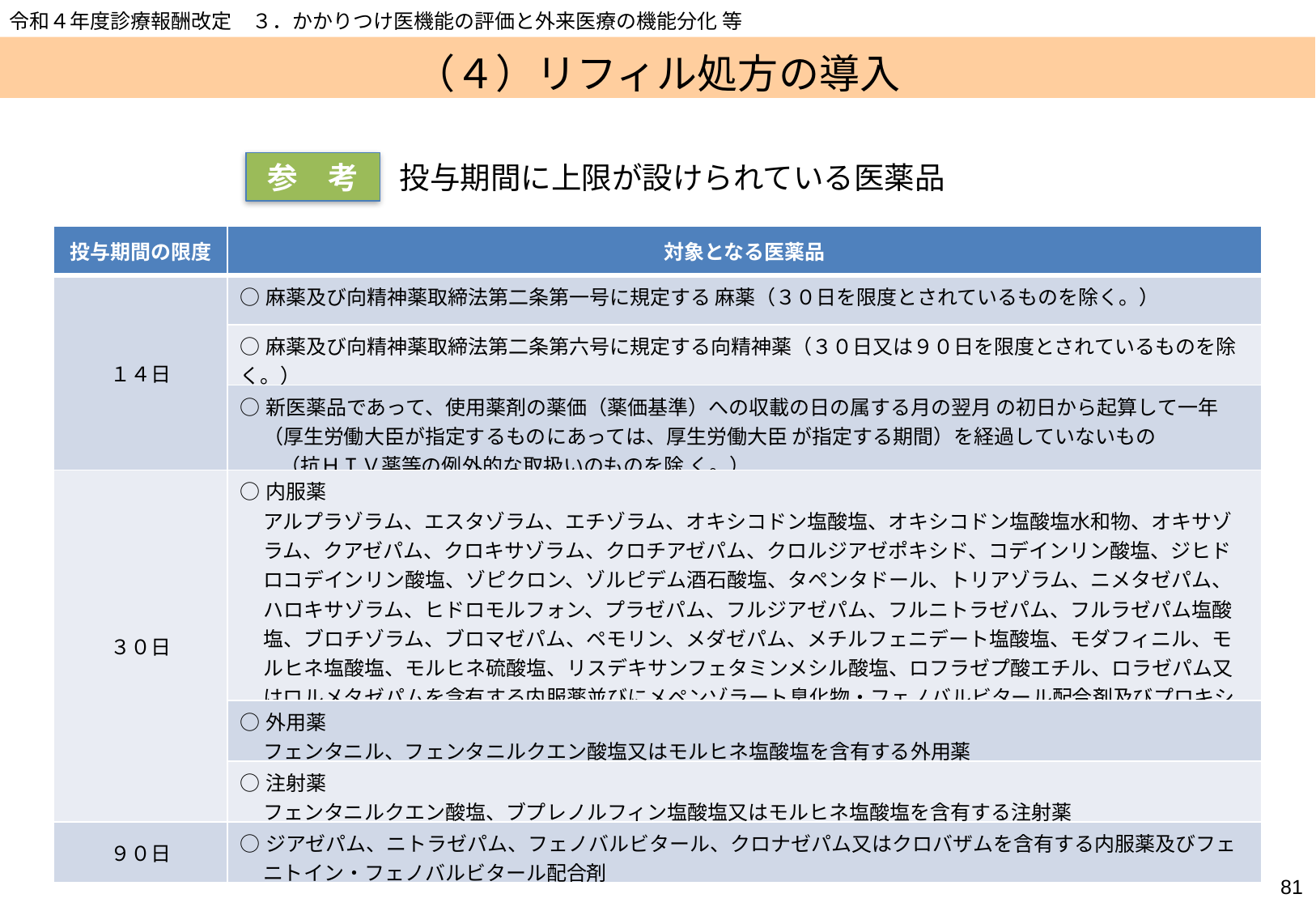

令和４年度診療報酬改定　３．かかりつけ医機能の評価と外来医療の機能分化 等
（４）リフィル処方の導入
参　考
投与期間に上限が設けられている医薬品
| 投与期間の限度 | 対象となる医薬品 |
| --- | --- |
| １４日 | ○麻薬及び向精神薬取締法第二条第一号に規定する 麻薬（３０日を限度とされているものを除く。） |
|  | ○麻薬及び向精神薬取締法第二条第六号に規定する向精神薬（３０日又は９０日を限度とされているものを除く。） |
|  | ○新医薬品であって、使用薬剤の薬価（薬価基準）への収載の日の属する月の翌月 の初日から起算して一年（厚生労働大臣が指定するものにあっては、厚生労働大臣 が指定する期間）を経過していないもの 　　（抗ＨＩＶ薬等の例外的な取扱いのものを除 く。） |
| ３０日 | ○内服薬 アルプラゾラム、エスタゾラム、エチゾラム、オキシコドン塩酸塩、オキシコドン塩酸塩水和物、オキサゾラム、クアゼパム、クロキサゾラム、クロチアゼパム、クロルジアゼポキシド、コデインリン酸塩、ジヒドロコデインリン酸塩、ゾピクロン、ゾルピデム酒石酸塩、タペンタドール、トリアゾラム、ニメタゼパム、ハロキサゾラム、ヒドロモルフォン、プラゼパム、フルジアゼパム、フルニトラゼパム、フルラゼパム塩酸塩、ブロチゾラム、ブロマゼパム、ペモリン、メダゼパム、メチルフェニデート塩酸塩、モダフィニル、モルヒネ塩酸塩、モルヒネ硫酸塩、リスデキサンフェタミンメシル酸塩、ロフラゼプ酸エチル、ロラゼパム又はロルメタゼパムを含有する内服薬並びにメペンゾラート臭化物・フェノバルビタール配合剤及びプロキシフィリン・エフェドリン配合剤 |
|  | ○外用薬 フェンタニル、フェンタニルクエン酸塩又はモルヒネ塩酸塩を含有する外用薬 |
|  | ○注射薬 フェンタニルクエン酸塩、ブプレノルフィン塩酸塩又はモルヒネ塩酸塩を含有する注射薬 |
| ９０日 | ○ジアゼパム、ニトラゼパム、フェノバルビタール、クロナゼパム又はクロバザムを含有する内服薬及びフェニトイン・フェノバルビタール配合剤 |
81